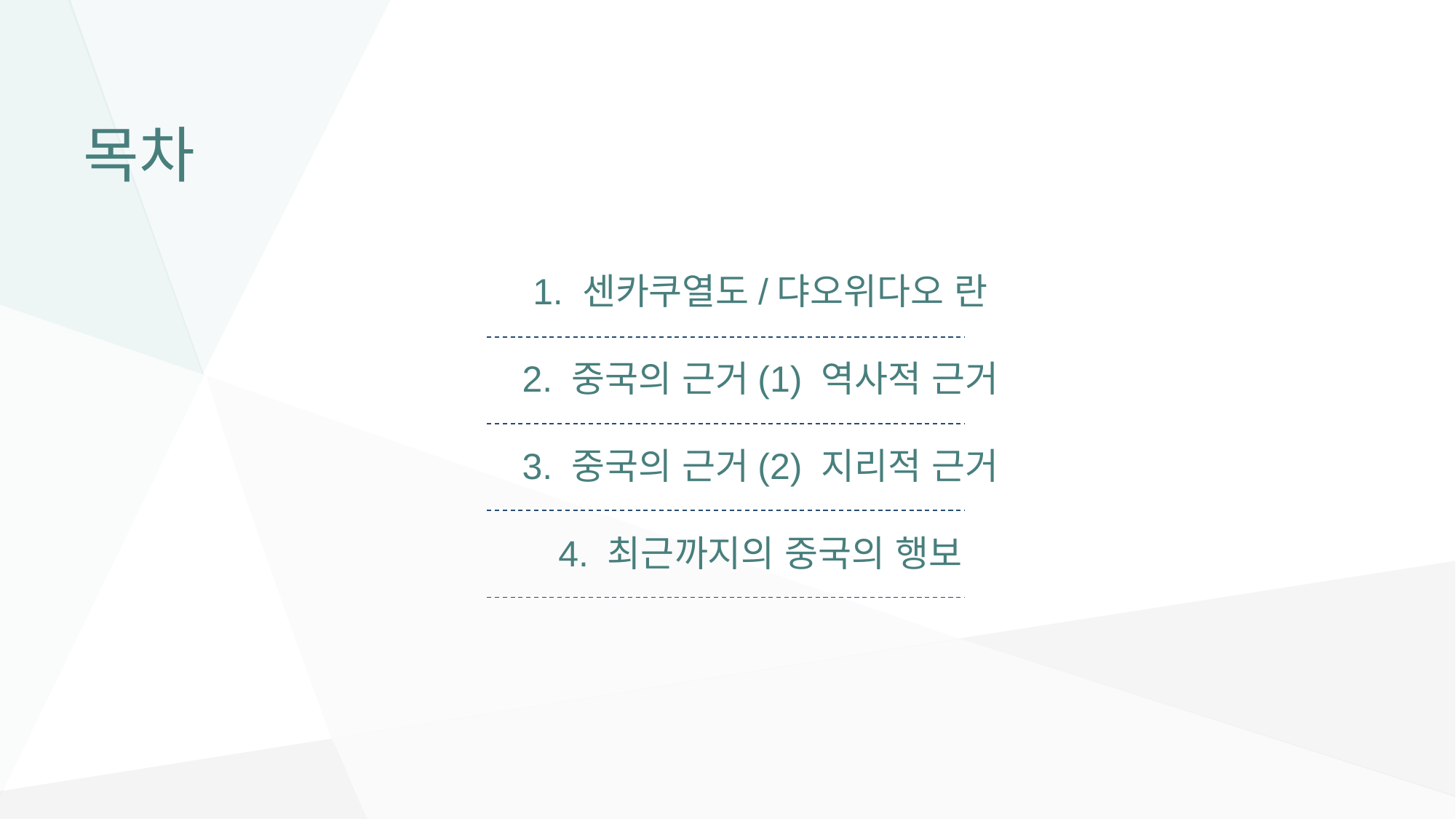

# 목차
1. 센카쿠열도/댜오위다오 란

2. 중국의 근거(1) 역사적 근거

3. 중국의 근거(2) 지리적 근거

4. 최근까지의 중국의 행보